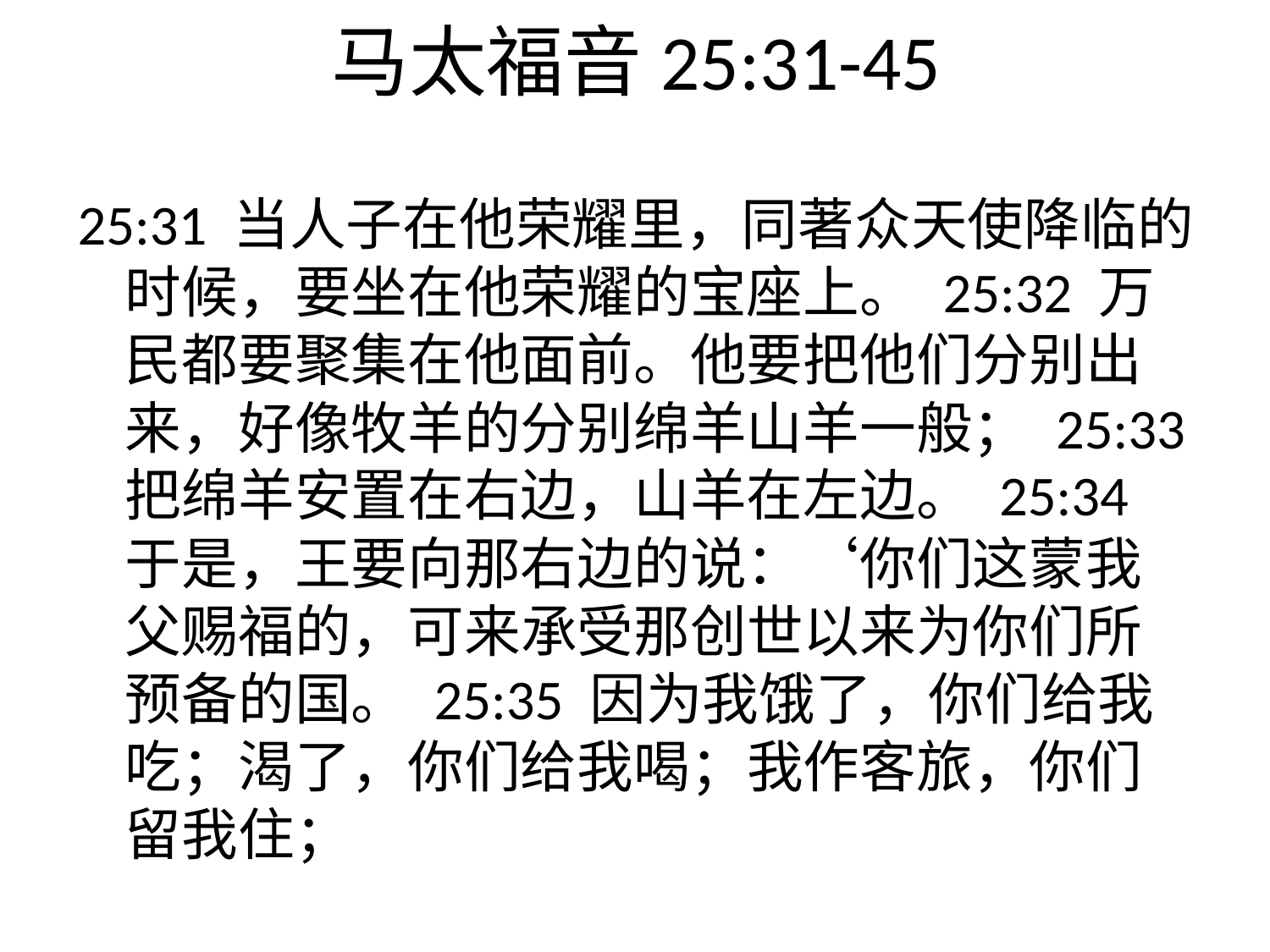

# 马太福音25:31-45
25:31 当人子在他荣耀里，同著众天使降临的时候，要坐在他荣耀的宝座上。 25:32 万民都要聚集在他面前。他要把他们分别出来，好像牧羊的分别绵羊山羊一般； 25:33 把绵羊安置在右边，山羊在左边。 25:34 于是，王要向那右边的说：‘你们这蒙我父赐福的，可来承受那创世以来为你们所预备的国。 25:35 因为我饿了，你们给我吃；渴了，你们给我喝；我作客旅，你们留我住；